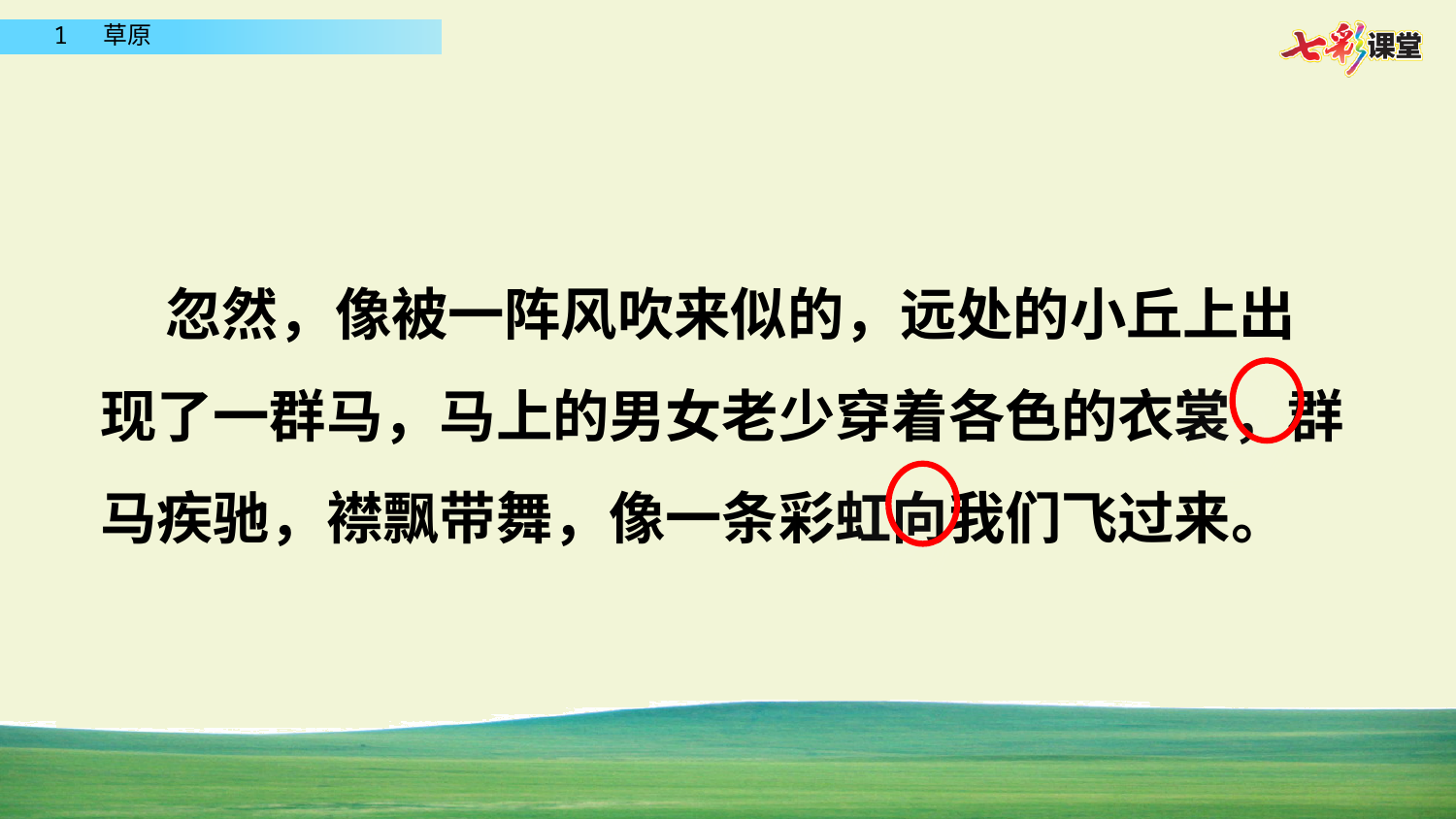

忽然，像被一阵风吹来似的，远处的小丘上出现了一群马，马上的男女老少穿着各色的衣裳，群马疾驰，襟飘带舞，像一条彩虹向我们飞过来。